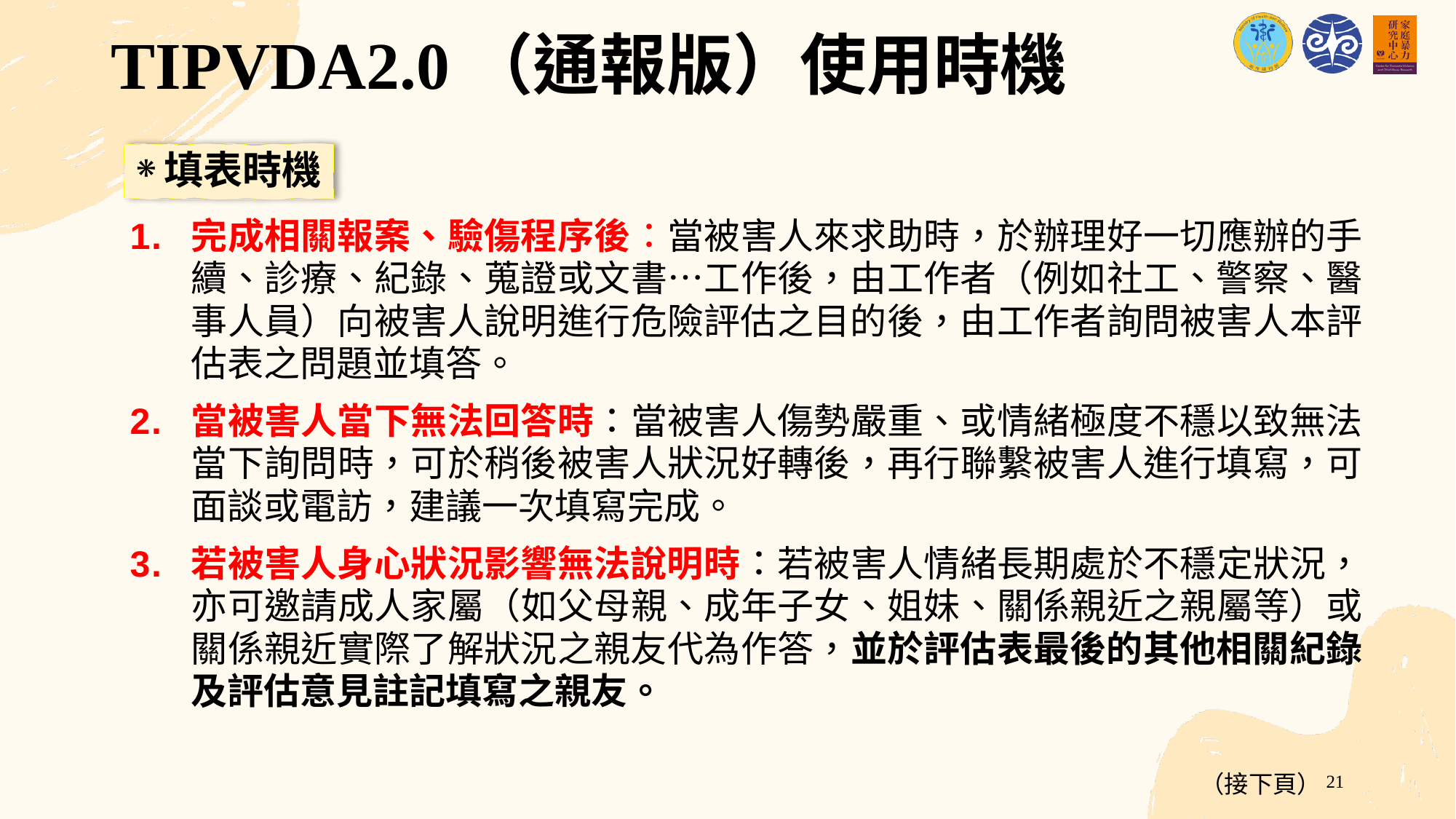

# TIPVDA2.0（通報版）使用時機
填表時機
完成相關報案、驗傷程序後：當被害人來求助時，於辦理好一切應辦的手續、診療、紀錄、蒐證或文書…工作後，由工作者（例如社工、警察、醫事人員）向被害人說明進行危險評估之目的後，由工作者詢問被害人本評估表之問題並填答。
當被害人當下無法回答時：當被害人傷勢嚴重、或情緒極度不穩以致無法當下詢問時，可於稍後被害人狀況好轉後，再行聯繫被害人進行填寫，可面談或電訪，建議一次填寫完成。
若被害人身心狀況影響無法說明時：若被害人情緒長期處於不穩定狀況，亦可邀請成人家屬（如父母親、成年子女、姐妹、關係親近之親屬等）或關係親近實際了解狀況之親友代為作答，並於評估表最後的其他相關紀錄及評估意見註記填寫之親友。
 （接下頁）
21